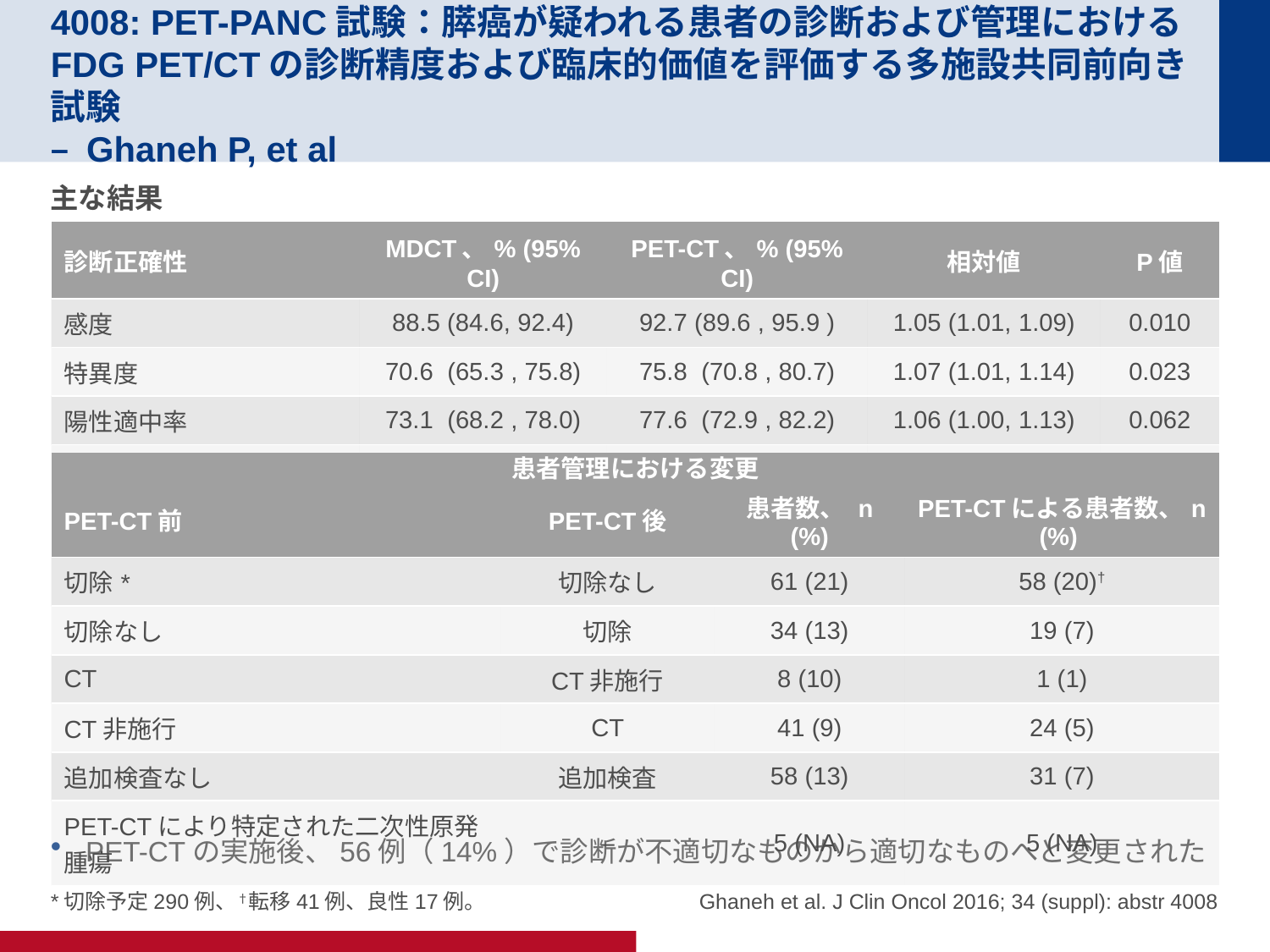

# 4008: PET-PANC試験：膵癌が疑われる患者の診断および管理におけるFDG PET/CTの診断精度および臨床的価値を評価する多施設共同前向き試験 – Ghaneh P, et al
主な結果

PET-CTの実施後、56例（14%）で診断が不適切なものから適切なものへと変更された
| 診断正確性 | MDCT、% (95% CI) | PET-CT、% (95% CI) | 相対値 | P値 |
| --- | --- | --- | --- | --- |
| 感度 | 88.5 (84.6, 92.4) | 92.7 (89.6 , 95.9 ) | 1.05 (1.01, 1.09) | 0.010 |
| 特異度 | 70.6 (65.3 , 75.8) | 75.8 (70.8 , 80.7) | 1.07 (1.01, 1.14) | 0.023 |
| 陽性適中率 | 73.1 (68.2 , 78.0) | 77.6 (72.9 , 82.2) | 1.06 (1.00, 1.13) | 0.062 |
| 陰性適中率 | 87.1 (82.9 , 91.5) | 92.0 (88.6 , 95.5) | 1.06 (1.00, 1.11) | 0.031 |
| 患者管理における変更 |  |  |  |
| --- | --- | --- | --- |
| PET-CT前 | PET-CT後 | 患者数、 n (%) | PET-CTによる患者数、n (%) |
| 切除\* | 切除なし | 61 (21) | 58 (20)† |
| 切除なし | 切除 | 34 (13) | 19 (7) |
| CT | CT非施行 | 8 (10) | 1 (1) |
| CT非施行 | CT | 41 (9) | 24 (5) |
| 追加検査なし | 追加検査 | 58 (13) | 31 (7) |
| PET-CTにより特定された二次性原発腫瘍 | – | 5 (NA) | 5 (NA) |
*切除予定290例、†転移41例、良性17例。
Ghaneh et al. J Clin Oncol 2016; 34 (suppl): abstr 4008